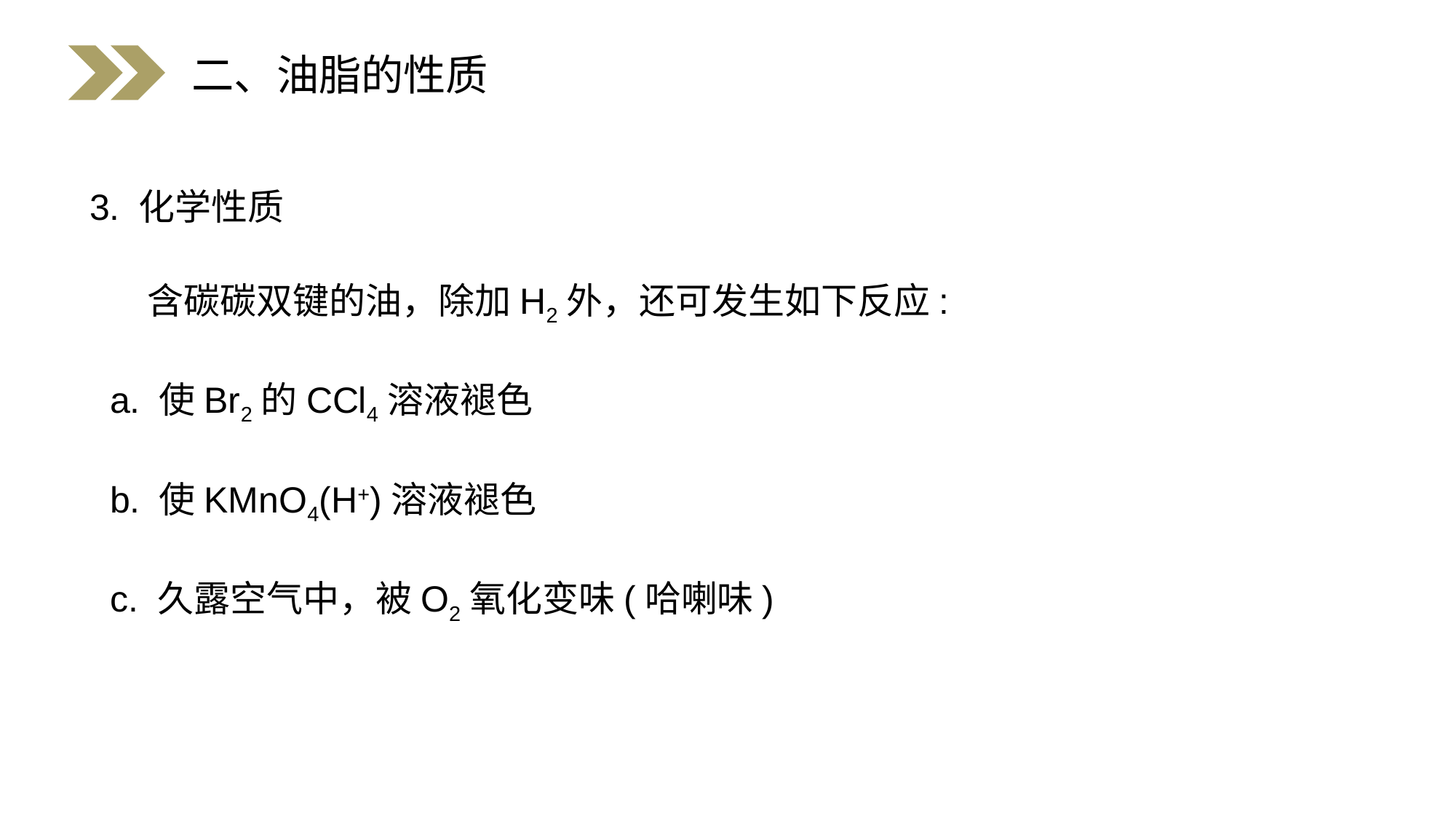

二、油脂的性质
3. 化学性质
      含碳碳双键的油，除加H2外，还可发生如下反应:
  a. 使Br2的CCl4溶液褪色
  b. 使KMnO4(H+)溶液褪色
  c. 久露空气中，被O2氧化变味(哈喇味)